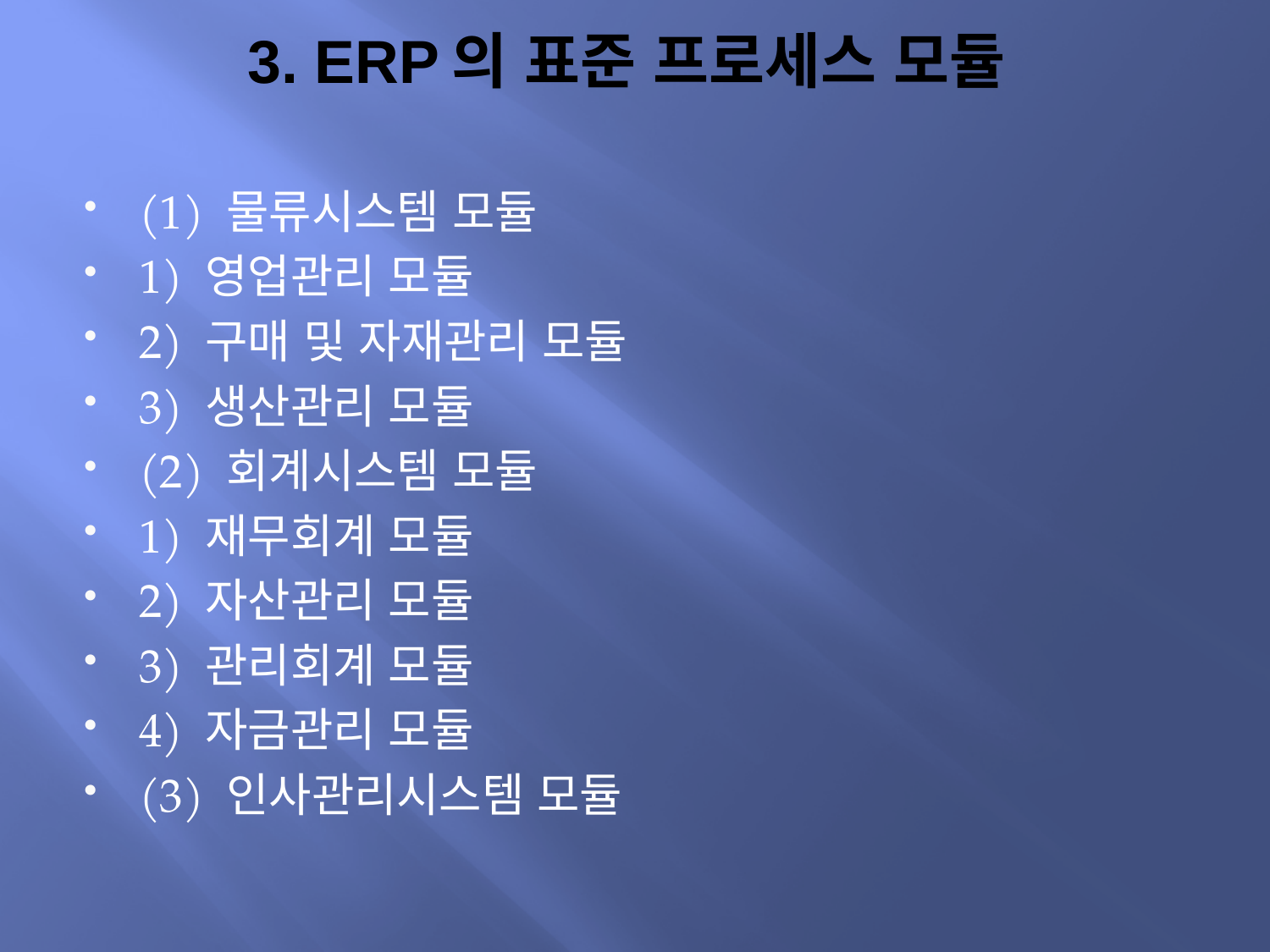

# 3. ERP의 표준 프로세스 모듈
(1) 물류시스템 모듈
1) 영업관리 모듈
2) 구매 및 자재관리 모듈
3) 생산관리 모듈
(2) 회계시스템 모듈
1) 재무회계 모듈
2) 자산관리 모듈
3) 관리회계 모듈
4) 자금관리 모듈
(3) 인사관리시스템 모듈